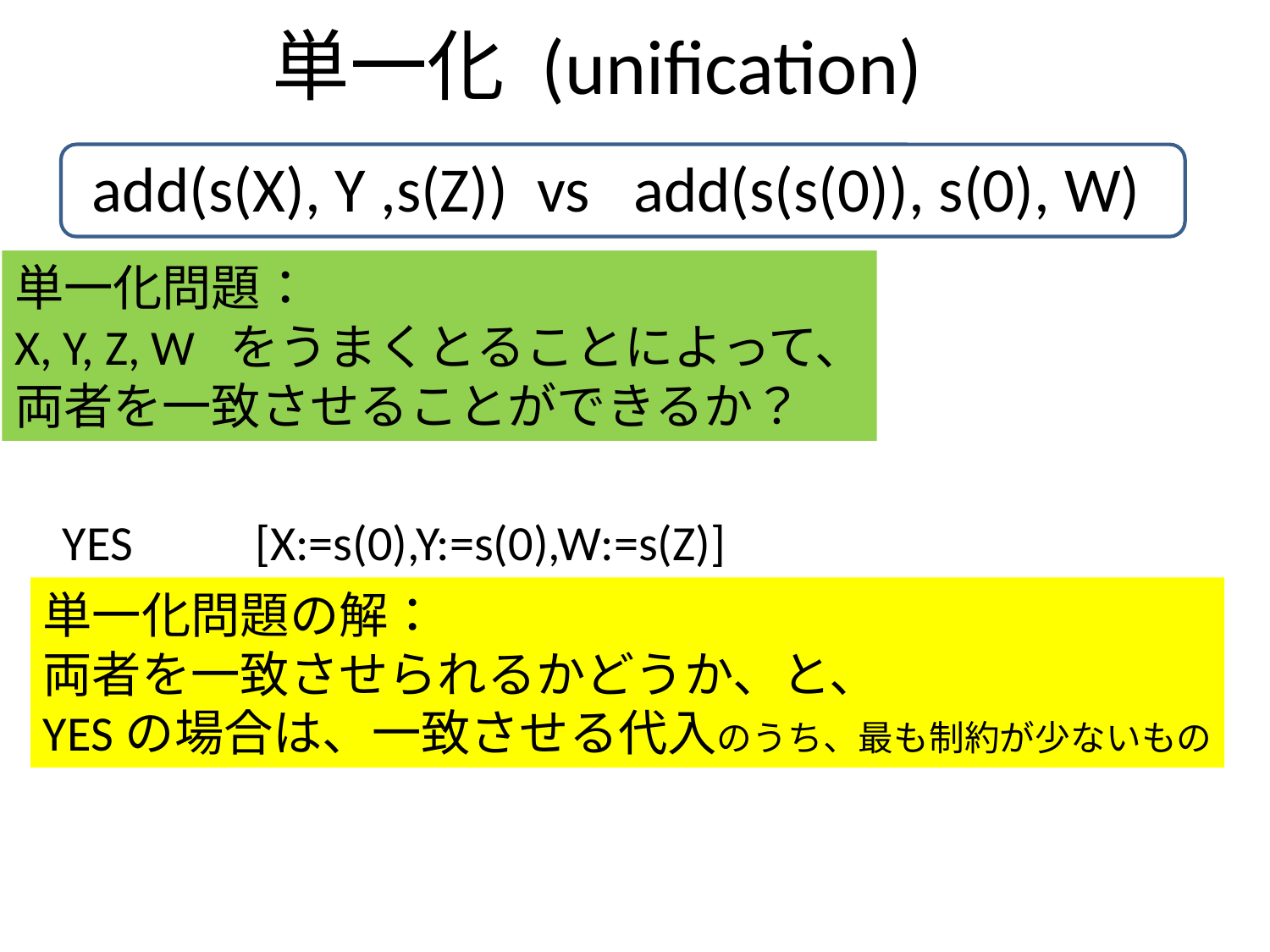

# 単一化 (unification)
add(s(X), Y ,s(Z))  vs   add(s(s(0)), s(0), W)

単一化問題：
X, Y, Z, W  をうまくとることによって、
両者を一致させることができるか？
YES　　[X:=s(0),Y:=s(0),W:=s(Z)]
単一化問題の解：
両者を一致させられるかどうか、と、
YESの場合は、一致させる代入のうち、最も制約が少ないもの